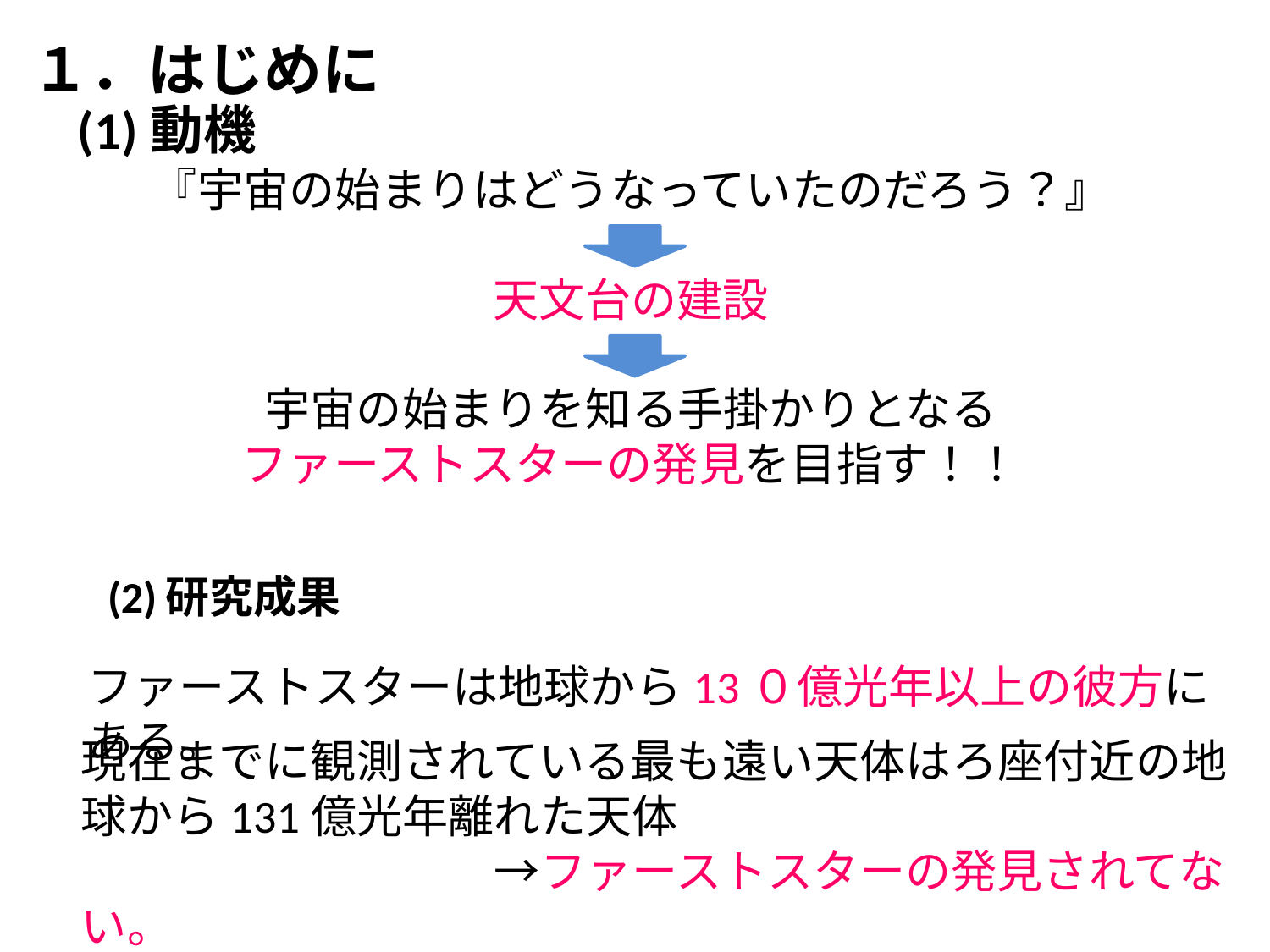

１．はじめに
# (1)動機
『宇宙の始まりはどうなっていたのだろう？』

天文台の建設

宇宙の始まりを知る手掛かりとなる
ファーストスターの発見を目指す！！

(2)研究成果
ファーストスターは地球から13０億光年以上の彼方にある。

現在までに観測されている最も遠い天体はろ座付近の地球から131億光年離れた天体
　　　　　　　　　→ファーストスターの発見されてない。